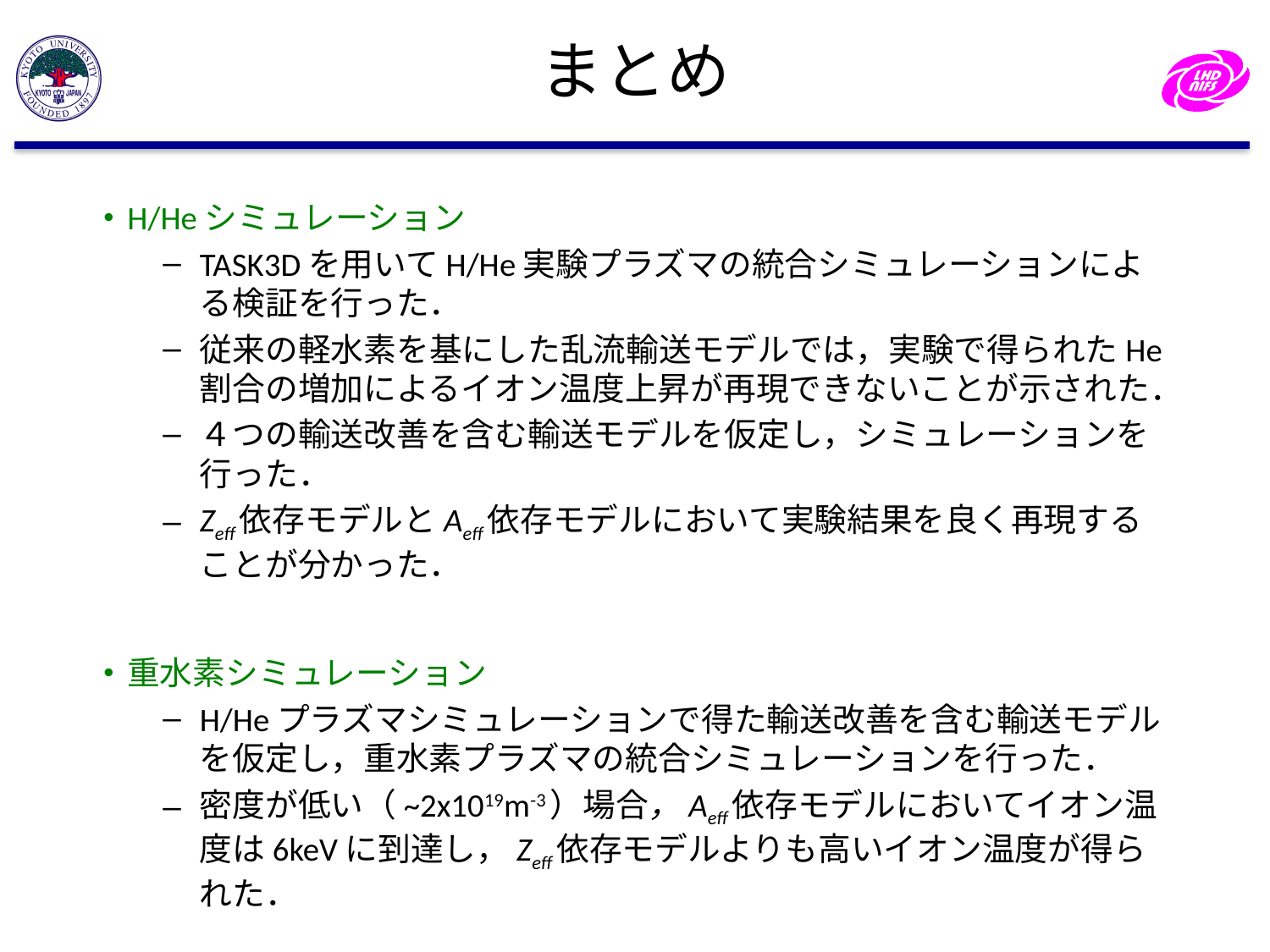

# まとめ
H/Heシミュレーション
TASK3Dを用いてH/He実験プラズマの統合シミュレーションによる検証を行った．
従来の軽水素を基にした乱流輸送モデルでは，実験で得られたHe割合の増加によるイオン温度上昇が再現できないことが示された．
４つの輸送改善を含む輸送モデルを仮定し，シミュレーションを行った．
Zeff依存モデルとAeff依存モデルにおいて実験結果を良く再現することが分かった．

重水素シミュレーション
H/Heプラズマシミュレーションで得た輸送改善を含む輸送モデルを仮定し，重水素プラズマの統合シミュレーションを行った．
密度が低い（~2x1019m-3）場合，Aeff依存モデルにおいてイオン温度は6keVに到達し，Zeff依存モデルよりも高いイオン温度が得られた．